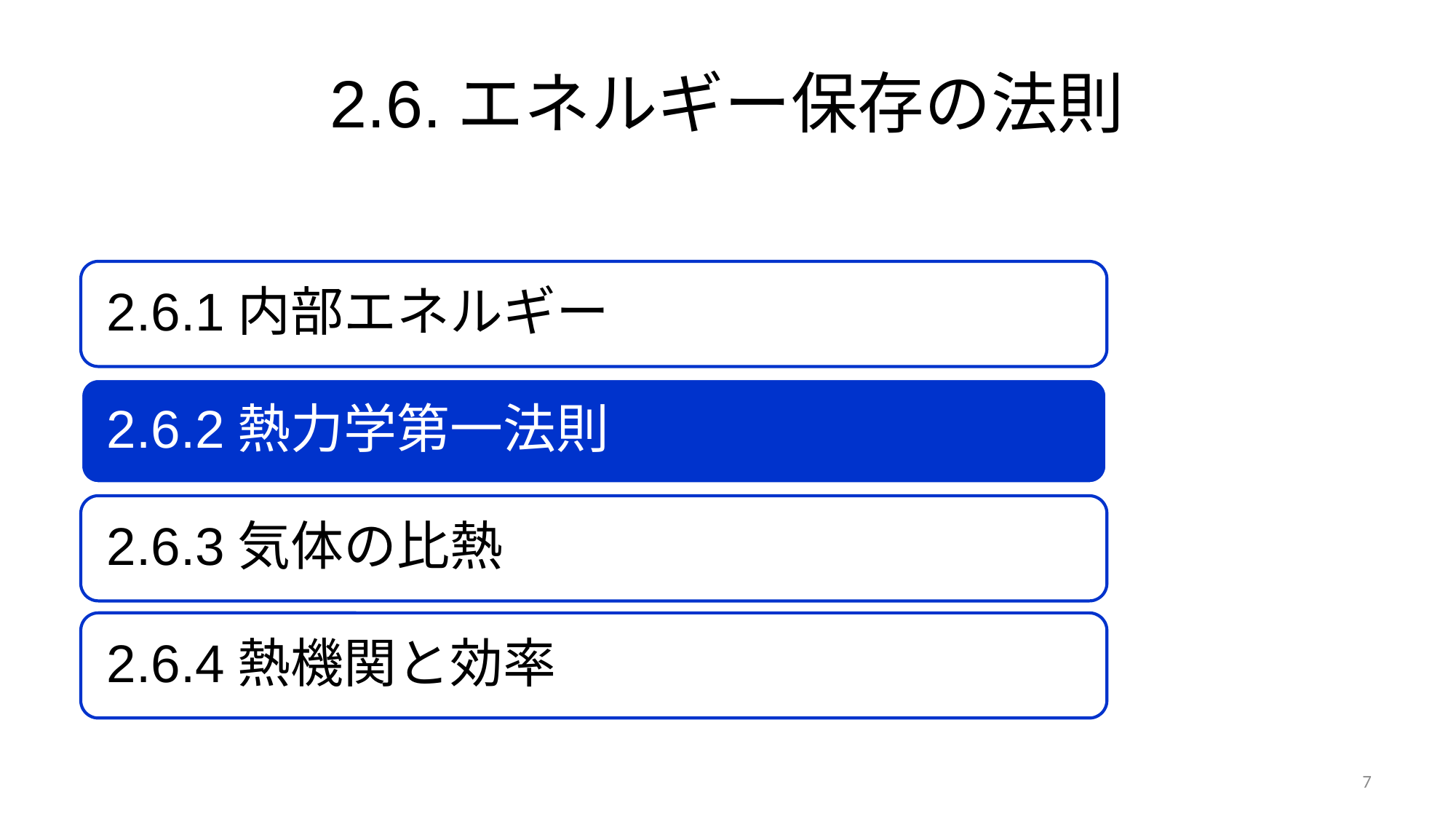

# 2.6.エネルギー保存の法則
2.6.1内部エネルギー
2.6.2熱力学第一法則
2.6.3気体の比熱
2.6.4熱機関と効率
7